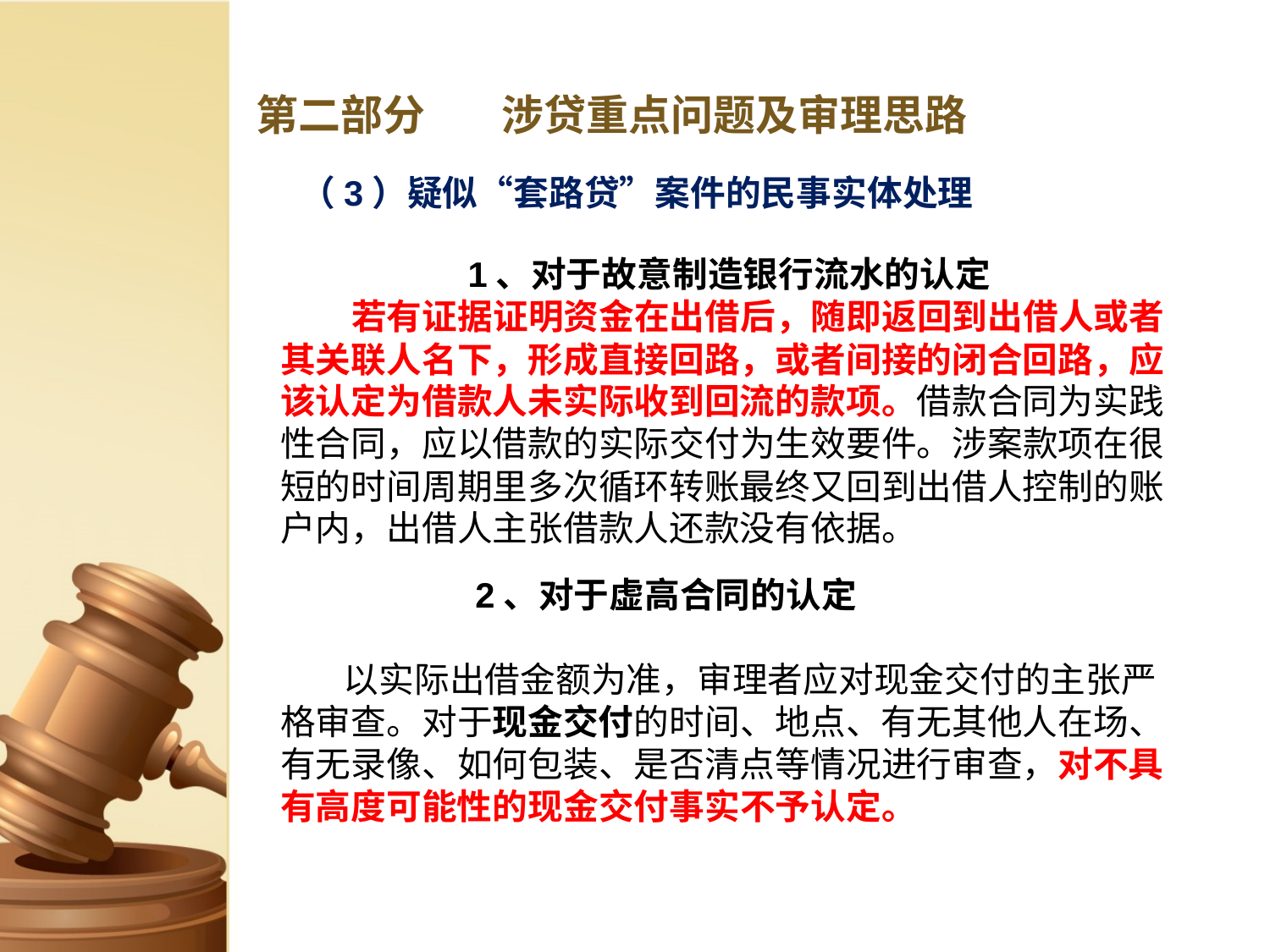

第二部分        涉贷重点问题及审理思路
（3）疑似“套路贷”案件的民事实体处理
1、对于故意制造银行流水的认定
        若有证据证明资金在出借后，随即返回到出借人或者其关联人名下，形成直接回路，或者间接的闭合回路，应该认定为借款人未实际收到回流的款项。借款合同为实践性合同，应以借款的实际交付为生效要件。涉案款项在很短的时间周期里多次循环转账最终又回到出借人控制的账户内，出借人主张借款人还款没有依据。
                    2、对于虚高合同的认定

       以实际出借金额为准，审理者应对现金交付的主张严格审查。对于现金交付的时间、地点、有无其他人在场、有无录像、如何包装、是否清点等情况进行审查，对不具有高度可能性的现金交付事实不予认定。